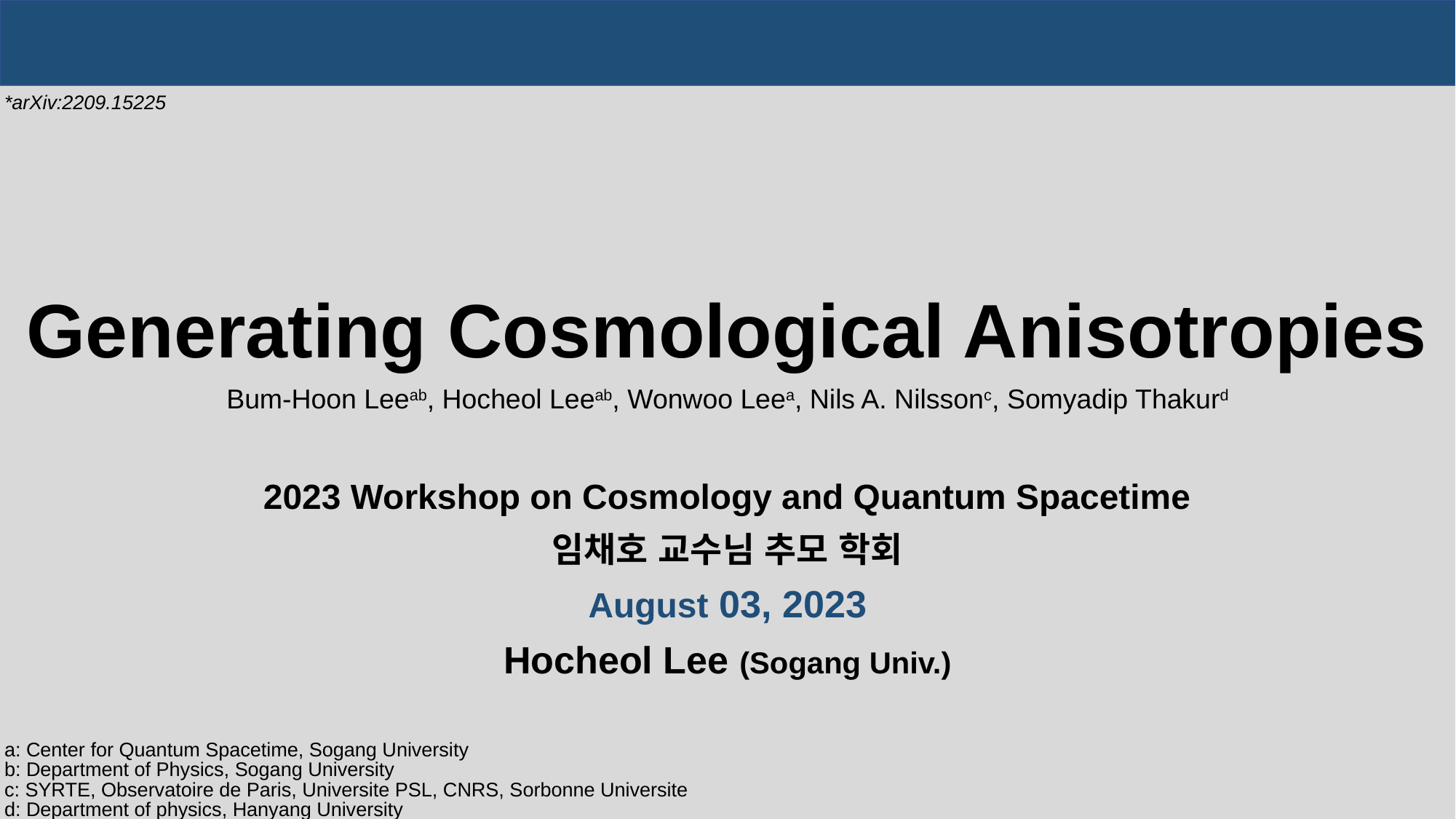

*arXiv:2209.15225
# Generating Cosmological Anisotropies
Bum-Hoon Leeab, Hocheol Leeab, Wonwoo Leea, Nils A. Nilssonc, Somyadip Thakurd
2023 Workshop on Cosmology and Quantum Spacetime
임채호 교수님 추모 학회
August 03, 2023
Hocheol Lee (Sogang Univ.)
a: Center for Quantum Spacetime, Sogang University
b: Department of Physics, Sogang University
c: SYRTE, Observatoire de Paris, Universite PSL, CNRS, Sorbonne Universite
d: Department of physics, Hanyang University